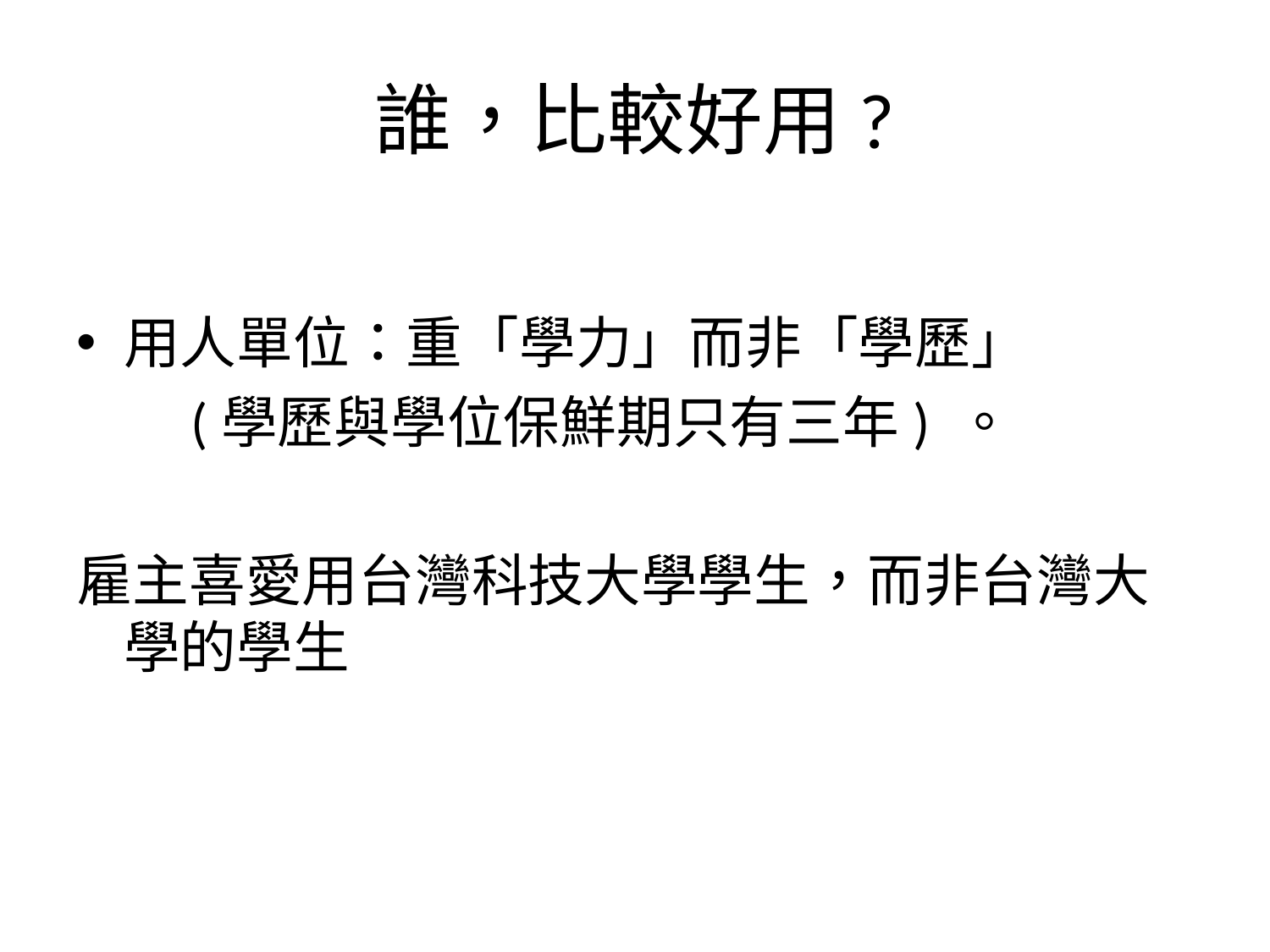

# 誰，比較好用?

用人單位：重「學力」而非「學歷」
         (學歷與學位保鮮期只有三年) 。

雇主喜愛用台灣科技大學學生，而非台灣大學的學生